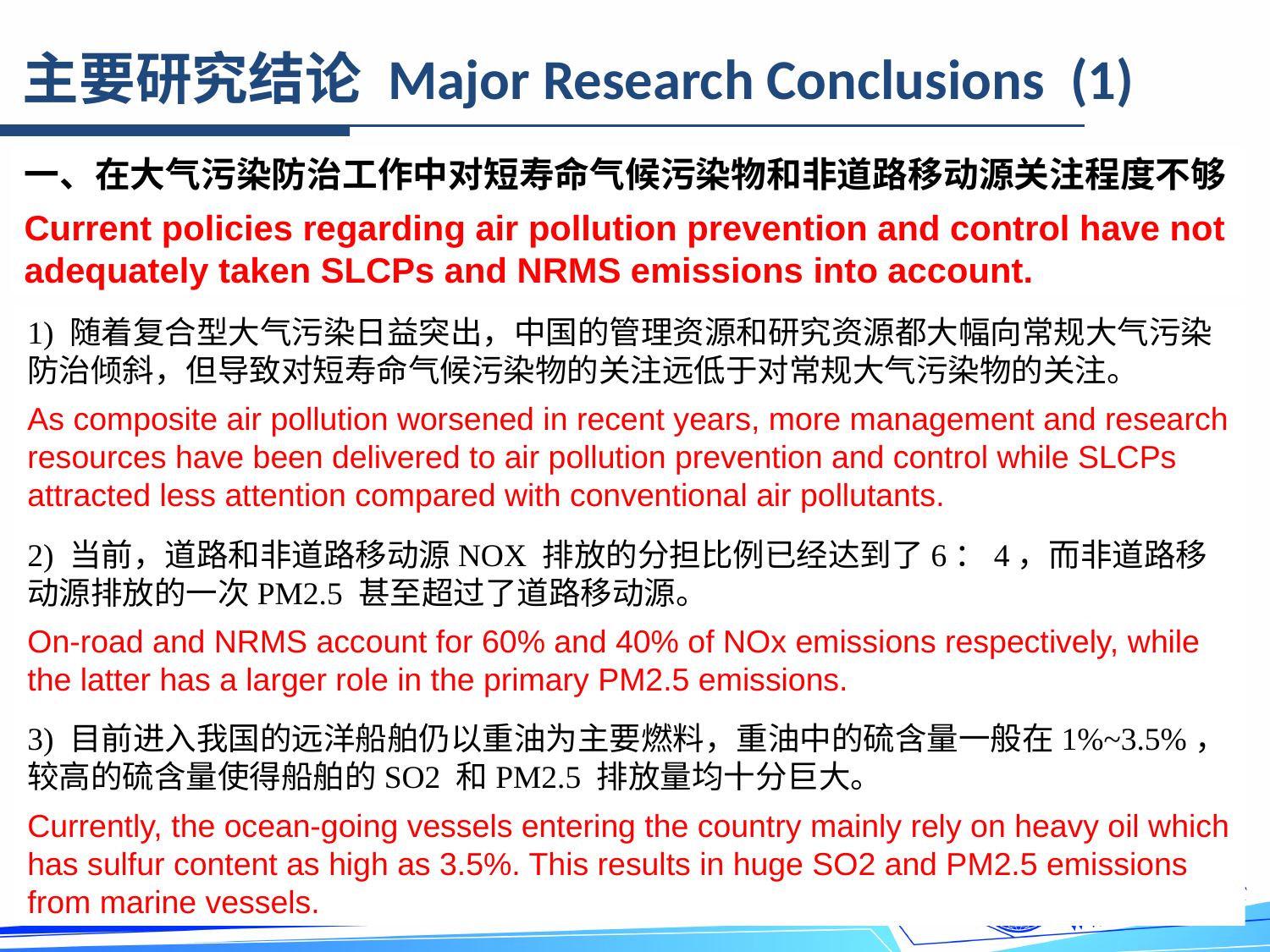

主要研究结论 Major Research Conclusions  (1)
一、在大气污染防治工作中对短寿命气候污染物和非道路移动源关注程度不够
Current policies regarding air pollution prevention and control have not adequately taken SLCPs and NRMS emissions into account.
1) 随着复合型大气污染日益突出，中国的管理资源和研究资源都大幅向常规大气污染防治倾斜，但导致对短寿命气候污染物的关注远低于对常规大气污染物的关注。
As composite air pollution worsened in recent years, more management and research resources have been delivered to air pollution prevention and control while SLCPs attracted less attention compared with conventional air pollutants.
2) 当前，道路和非道路移动源NOX 排放的分担比例已经达到了6：4，而非道路移动源排放的一次PM2.5 甚至超过了道路移动源。
On-road and NRMS account for 60% and 40% of NOx emissions respectively, while the latter has a larger role in the primary PM2.5 emissions.
3) 目前进入我国的远洋船舶仍以重油为主要燃料，重油中的硫含量一般在1%~3.5%，较高的硫含量使得船舶的SO2 和PM2.5 排放量均十分巨大。
Currently, the ocean-going vessels entering the country mainly rely on heavy oil which has sulfur content as high as 3.5%. This results in huge SO2 and PM2.5 emissions from marine vessels.